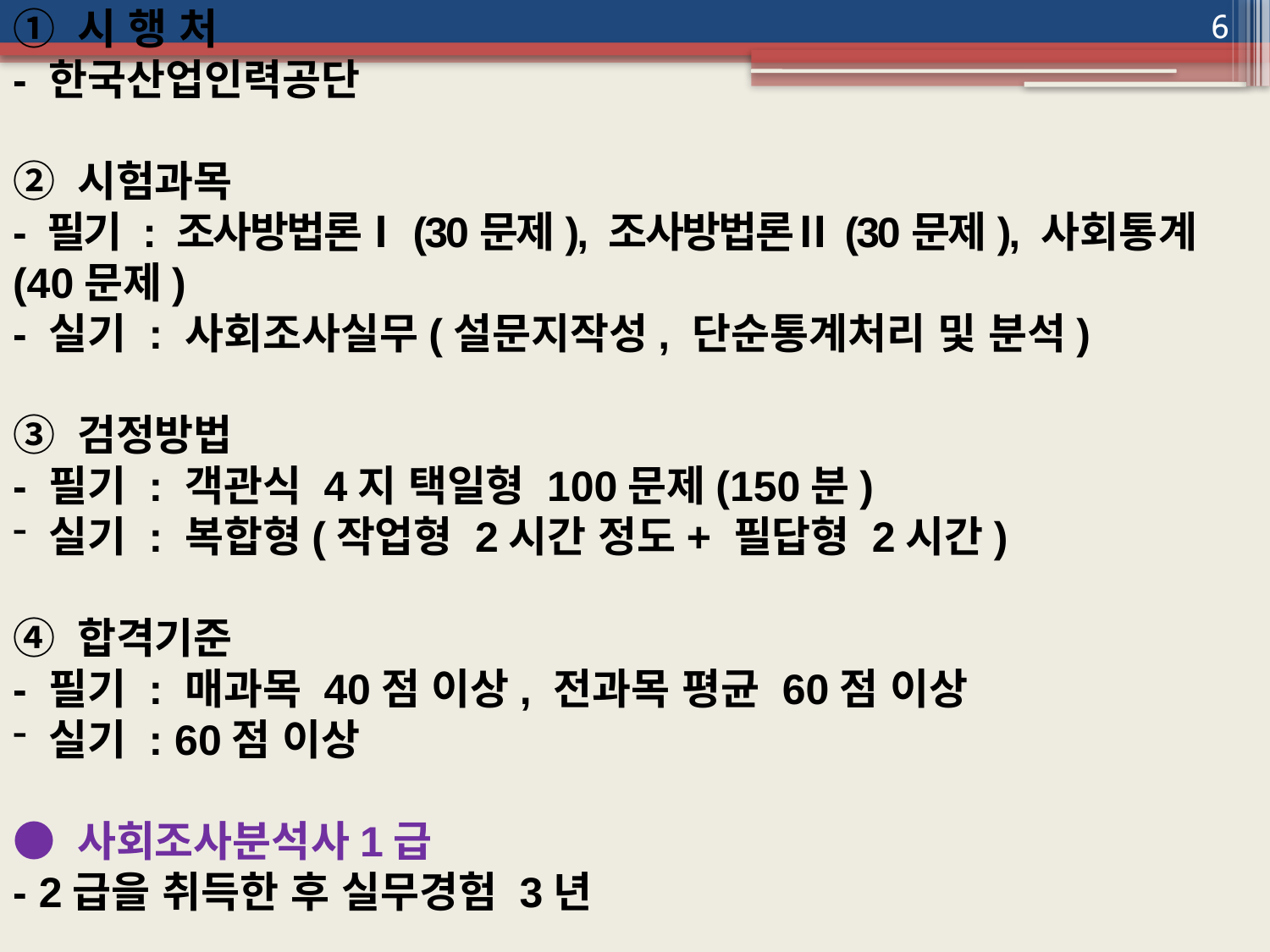

6
① 시 행 처
- 한국산업인력공단

② 시험과목
- 필기 : 조사방법론Ⅰ(30문제), 조사방법론Ⅱ(30문제), 사회통계(40문제)
- 실기 : 사회조사실무(설문지작성, 단순통계처리 및 분석)

③ 검정방법
- 필기 : 객관식 4지 택일형 100문제(150분)
 실기 : 복합형(작업형 2시간 정도+ 필답형 2시간)

④ 합격기준
- 필기 : 매과목 40점 이상, 전과목 평균 60점 이상
 실기 : 60점 이상

● 사회조사분석사1급
- 2급을 취득한 후 실무경험 3년